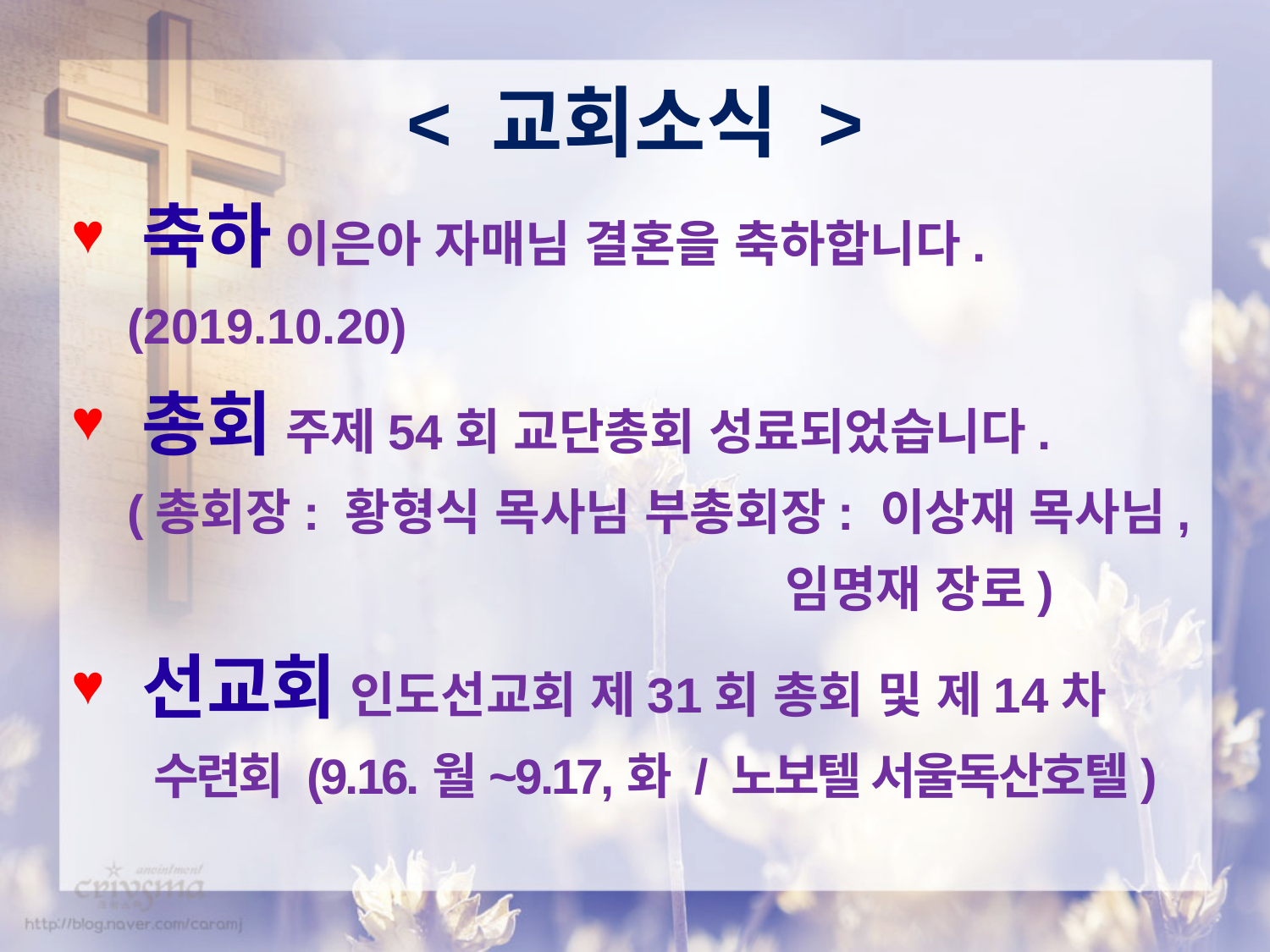

< 교회소식 >
 축하 이은아 자매님 결혼을 축하합니다.
    (2019.10.20)
 총회 주제54회 교단총회 성료되었습니다.
    (총회장: 황형식 목사님 부총회장: 이상재 목사님,
                                                   임명재 장로)
 선교회 인도선교회 제31회 총회 및 제14차
      수련회 (9.16.월~9.17,화 / 노보텔 서울독산호텔)